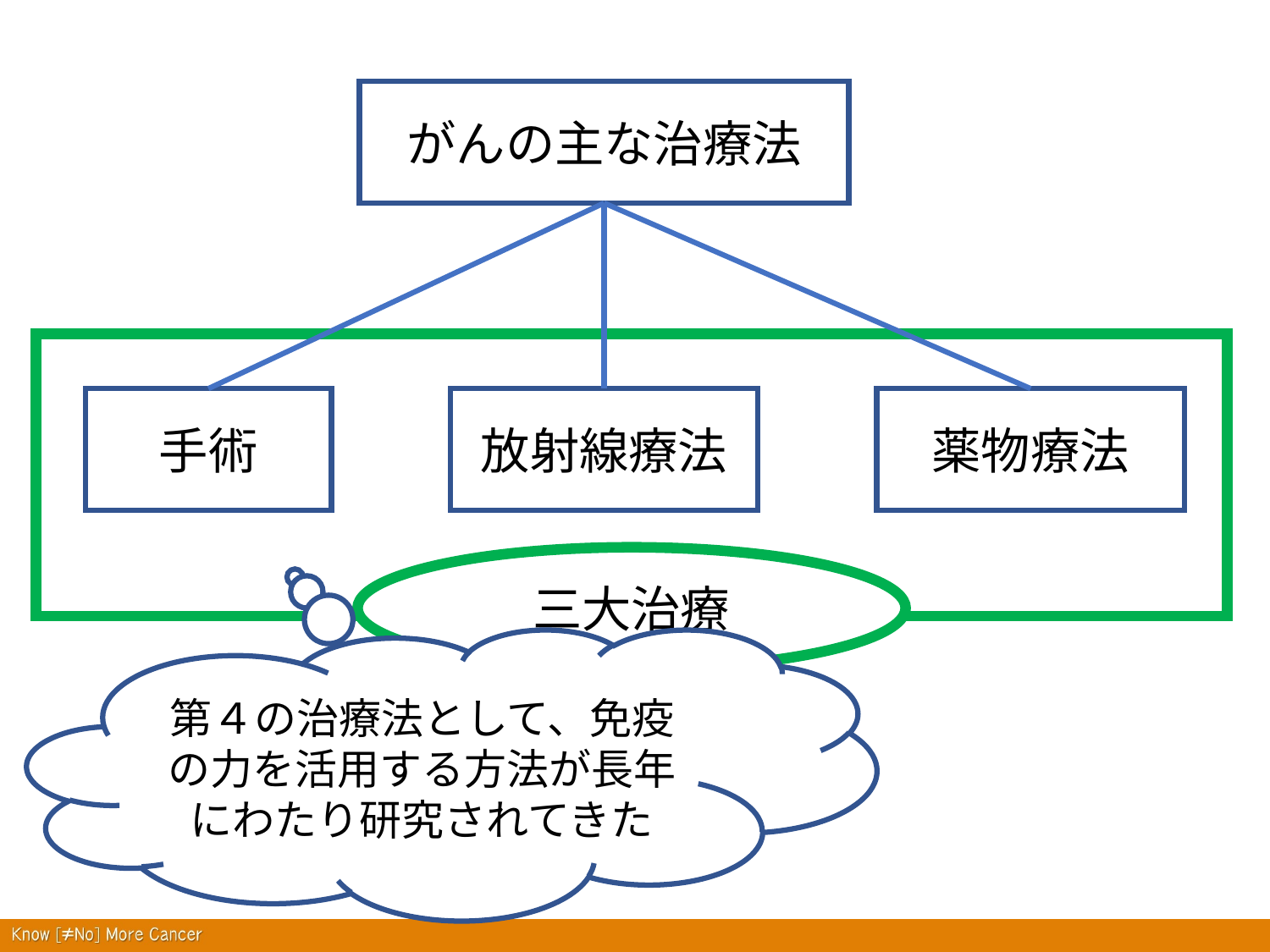

がんの主な治療法

放射線療法
薬物療法
手術
三大治療
第４の治療法として、免疫の力を活用する方法が長年にわたり研究されてきた